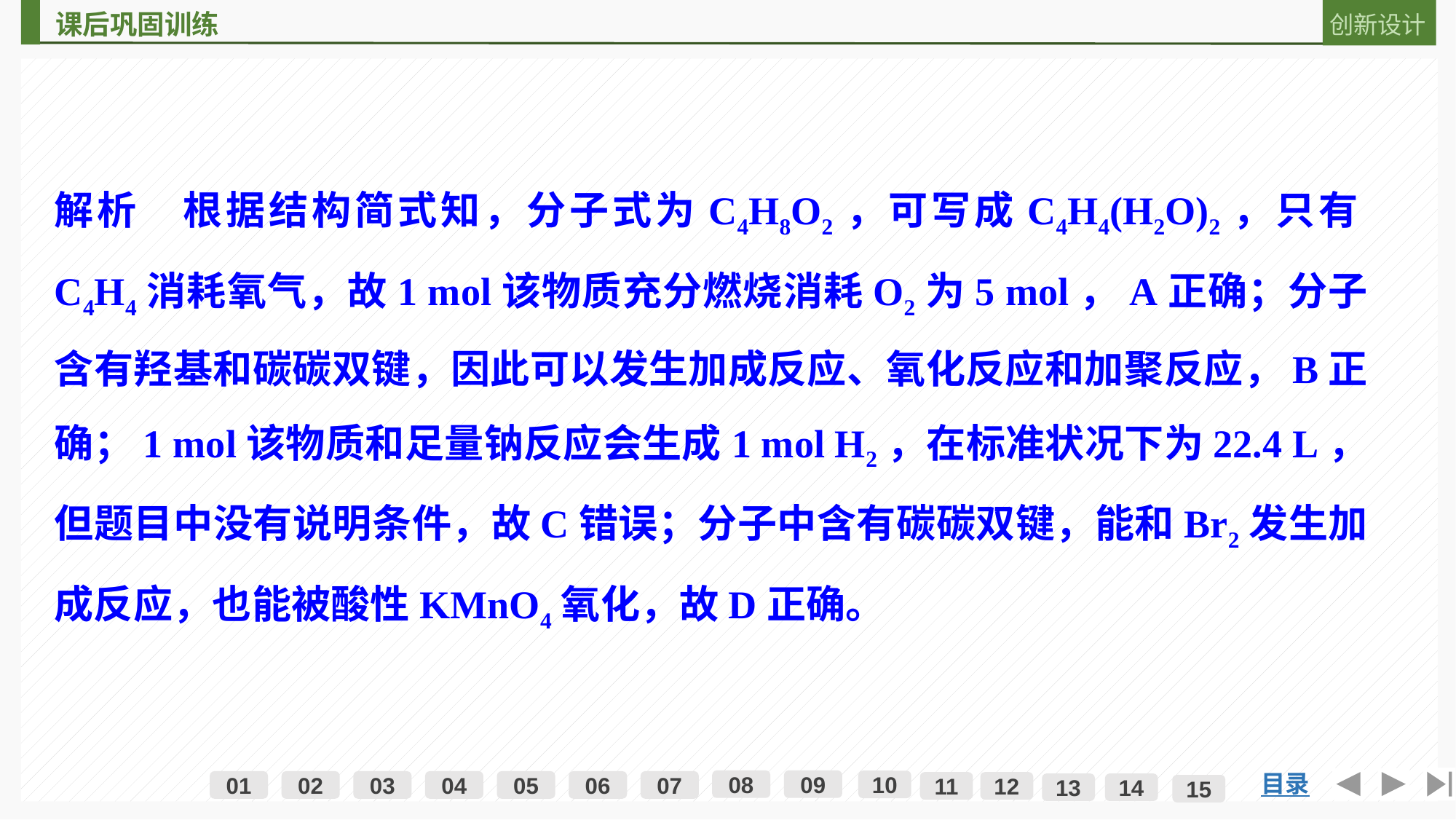

解析　根据结构简式知，分子式为C4H8O2，可写成C4H4(H2O)2，只有C4H4消耗氧气，故1 mol该物质充分燃烧消耗O2为5 mol，A正确；分子含有羟基和碳碳双键，因此可以发生加成反应、氧化反应和加聚反应，B正确；1 mol该物质和足量钠反应会生成1 mol H2，在标准状况下为22.4 L，但题目中没有说明条件，故C错误；分子中含有碳碳双键，能和Br2发生加成反应，也能被酸性KMnO4氧化，故D正确。